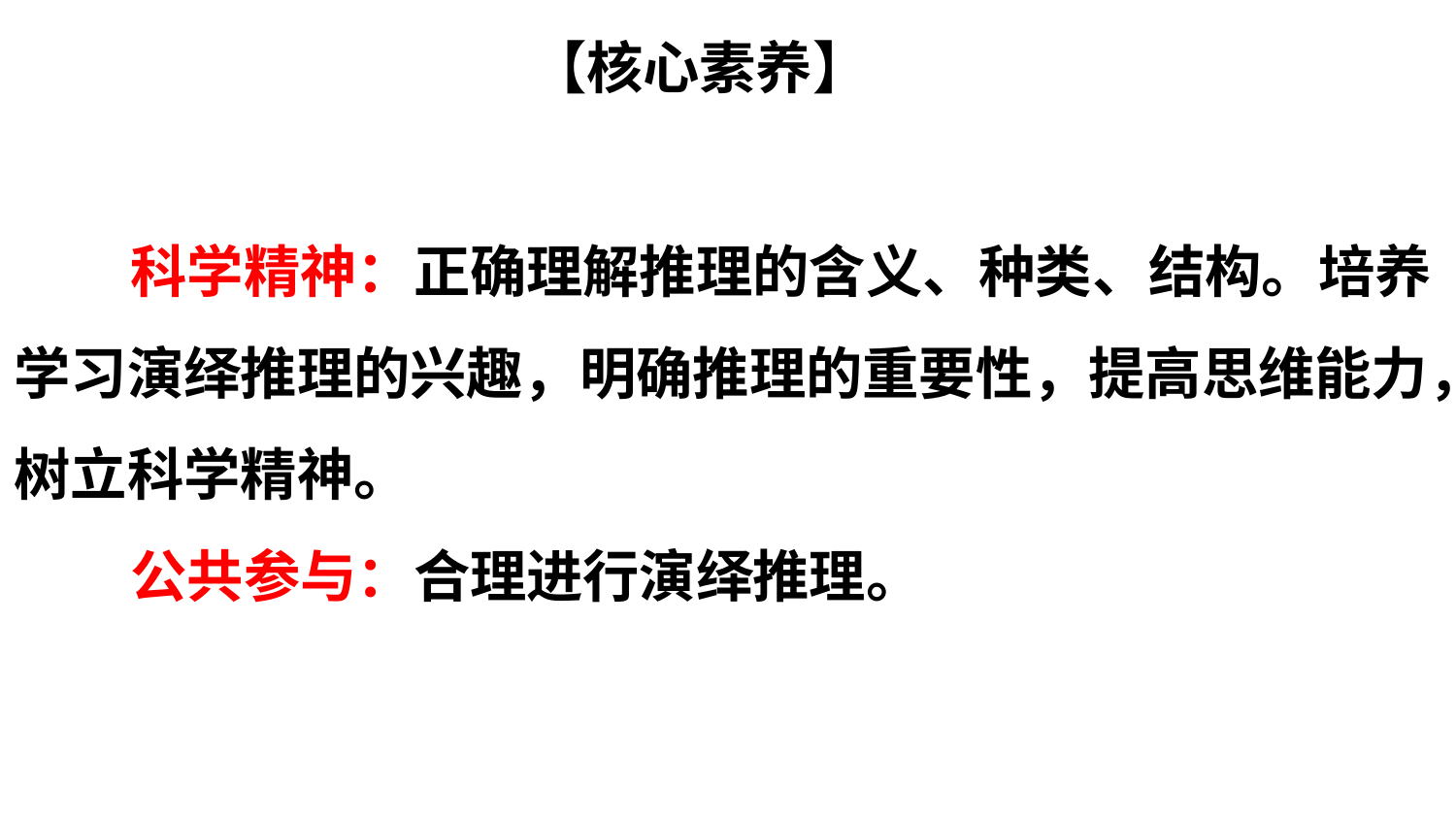

【核心素养】
        科学精神：正确理解推理的含义、种类、结构。培养学习演绎推理的兴趣，明确推理的重要性，提高思维能力，树立科学精神。
        公共参与：合理进行演绎推理。